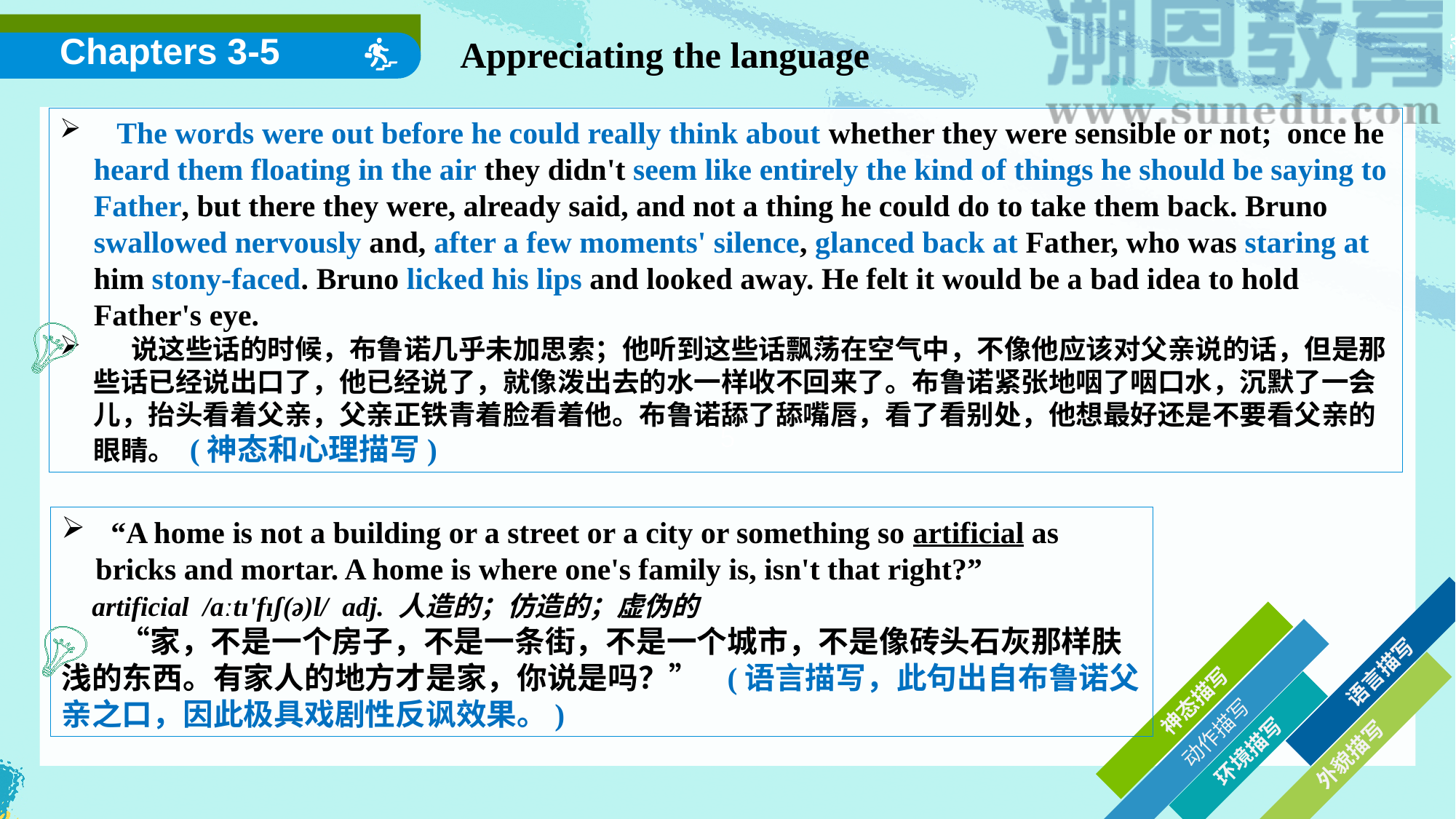

Chapters 3-5
Appreciating the language

   The words were out before he could really think about whether they were sensible or not;  once he heard them floating in the air they didn't seem like entirely the kind of things he should be saying to Father, but there they were, already said, and not a thing he could do to take them back. Bruno swallowed nervously and, after a few moments' silence, glanced back at Father, who was staring at him stony-faced. Bruno licked his lips and looked away. He felt it would be a bad idea to hold Father's eye.
     说这些话的时候，布鲁诺几乎未加思索；他听到这些话飘荡在空气中，不像他应该对父亲说的话，但是那些话已经说出口了，他已经说了，就像泼出去的水一样收不回来了。布鲁诺紧张地咽了咽口水，沉默了一会儿，抬头看着父亲，父亲正铁青着脸看着他。布鲁诺舔了舔嘴唇，看了看别处，他想最好还是不要看父亲的眼睛。 (神态和心理描写)

  “A home is not a building or a street or a city or something so artificial as bricks and mortar. A home is where one's family is, isn't that right?”
    artificial  /ɑːtɪ'fɪʃ(ə)l/  adj. 人造的；仿造的；虚伪的
   　“家，不是一个房子，不是一条街，不是一个城市，不是像砖头石灰那样肤浅的东西。有家人的地方才是家，你说是吗？”   (语言描写，此句出自布鲁诺父亲之口，因此极具戏剧性反讽效果。)

语言描写
神态描写
动作描写
环境描写
外貌描写